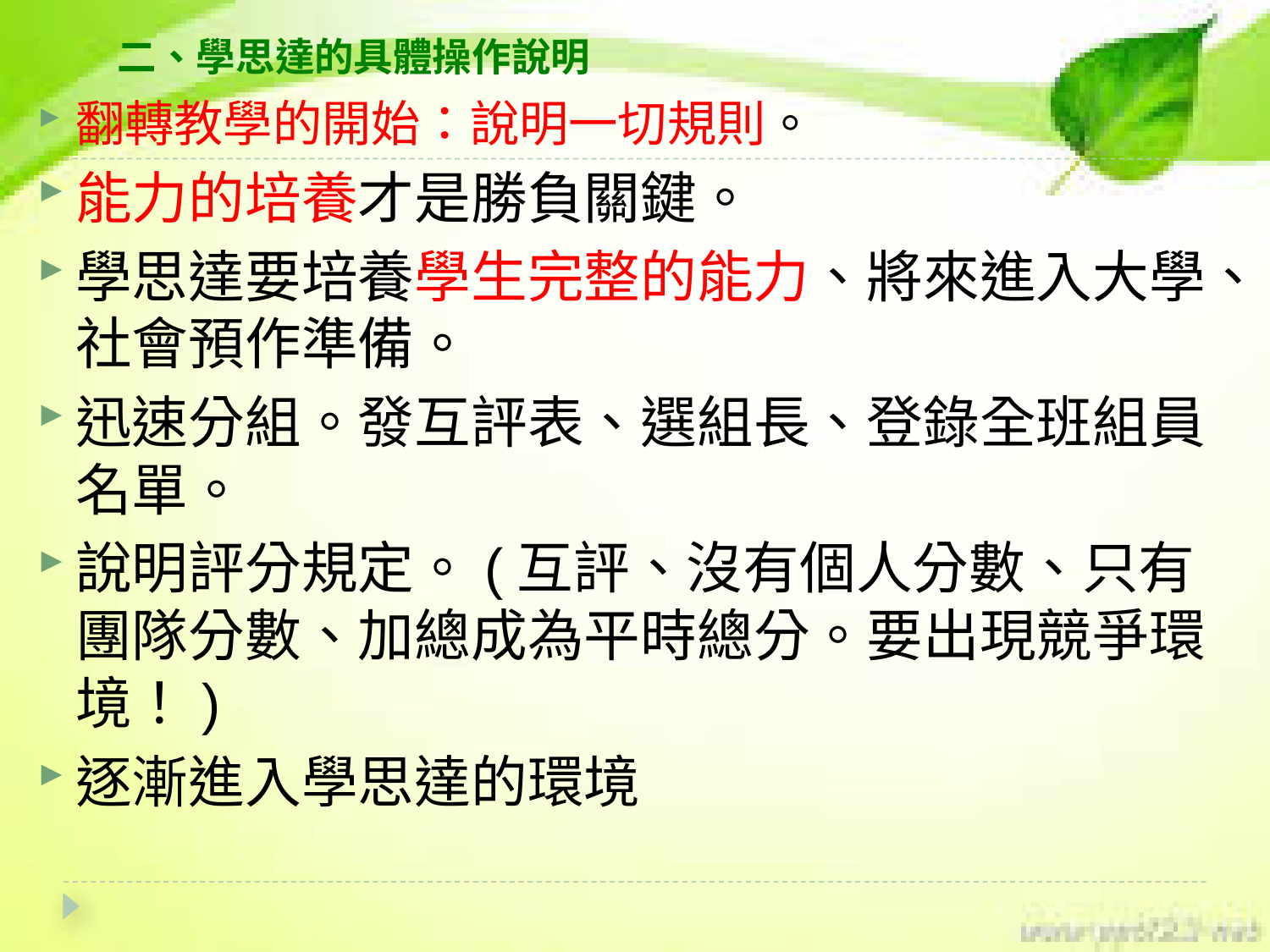

# 二、學思達的具體操作說明
翻轉教學的開始：說明一切規則。
能力的培養才是勝負關鍵。
學思達要培養學生完整的能力、將來進入大學、社會預作準備。
迅速分組。發互評表、選組長、登錄全班組員名單。
說明評分規定。(互評、沒有個人分數、只有團隊分數、加總成為平時總分。要出現競爭環境！)
逐漸進入學思達的環境